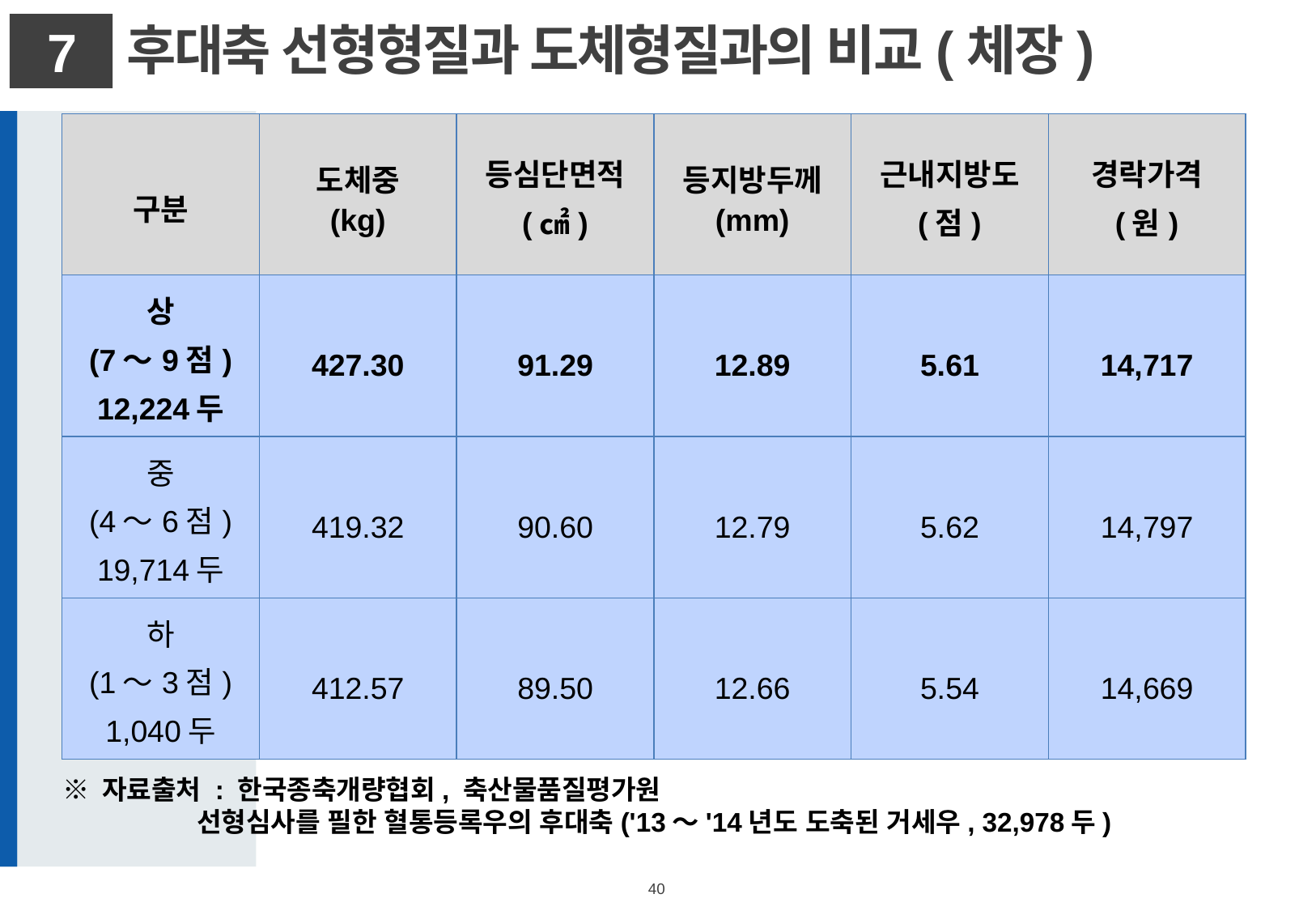

후대축 선형형질과 도체형질과의 비교(체장)
7
| 구분 | 도체중 (kg) | 등심단면적 (㎠) | 등지방두께 (mm) | 근내지방도 (점) | 경락가격 (원) |
| --- | --- | --- | --- | --- | --- |
| 상 (7～9점) 12,224두 | 427.30 | 91.29 | 12.89 | 5.61 | 14,717 |
| 중 (4～6점) 19,714두 | 419.32 | 90.60 | 12.79 | 5.62 | 14,797 |
| 하 (1～3점) 1,040두 | 412.57 | 89.50 | 12.66 | 5.54 | 14,669 |
※ 자료출처 : 한국종축개량협회, 축산물품질평가원
                 선형심사를 필한 혈통등록우의 후대축('13～'14년도 도축된 거세우, 32,978두)
40